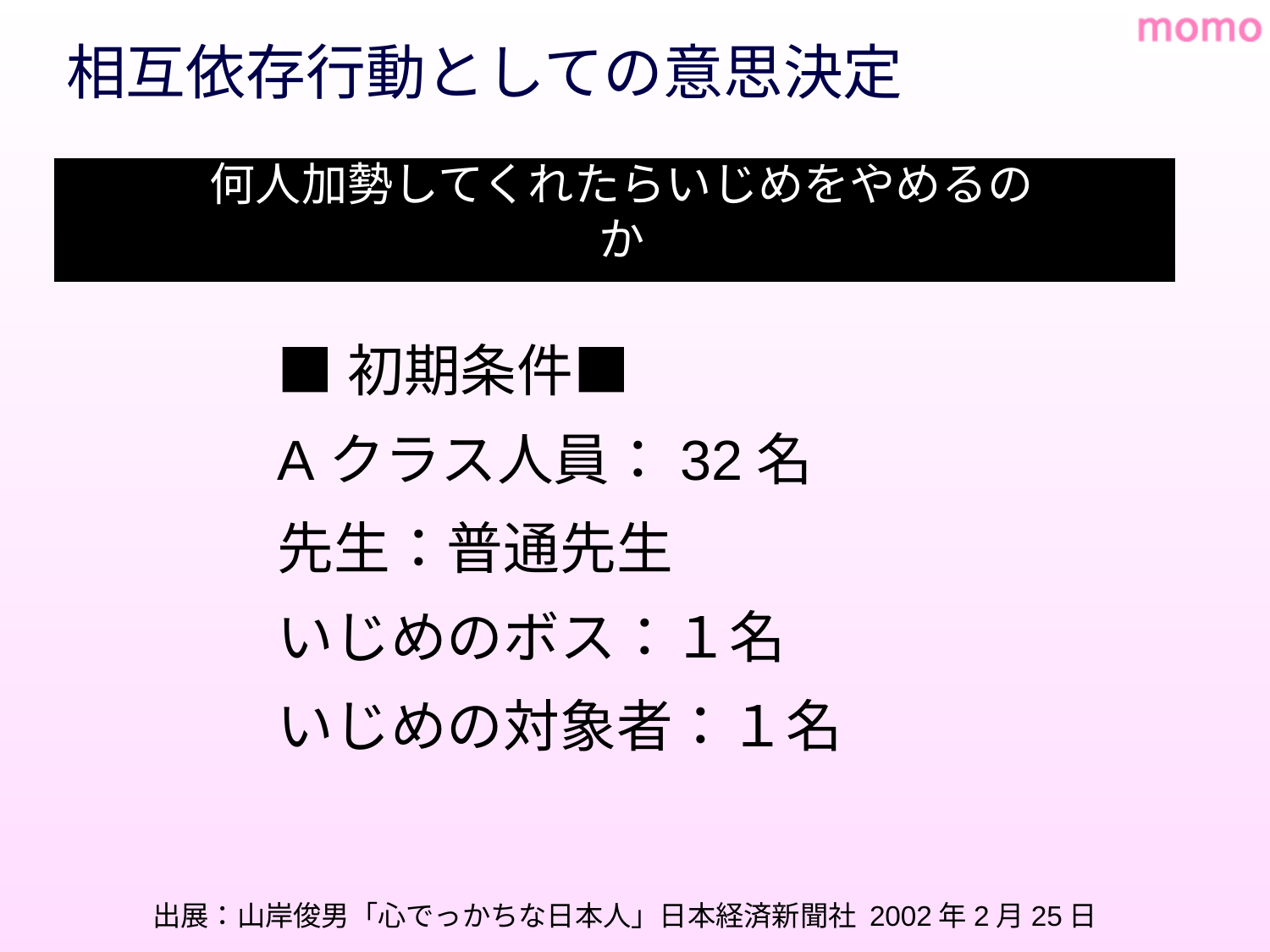

# 相互依存行動としての意思決定
何人加勢してくれたらいじめをやめるのか

■初期条件■
Aクラス人員：32名
先生：普通先生
いじめのボス：１名
いじめの対象者：１名
出展：山岸俊男「心でっかちな日本人」日本経済新聞社 2002年2月25日